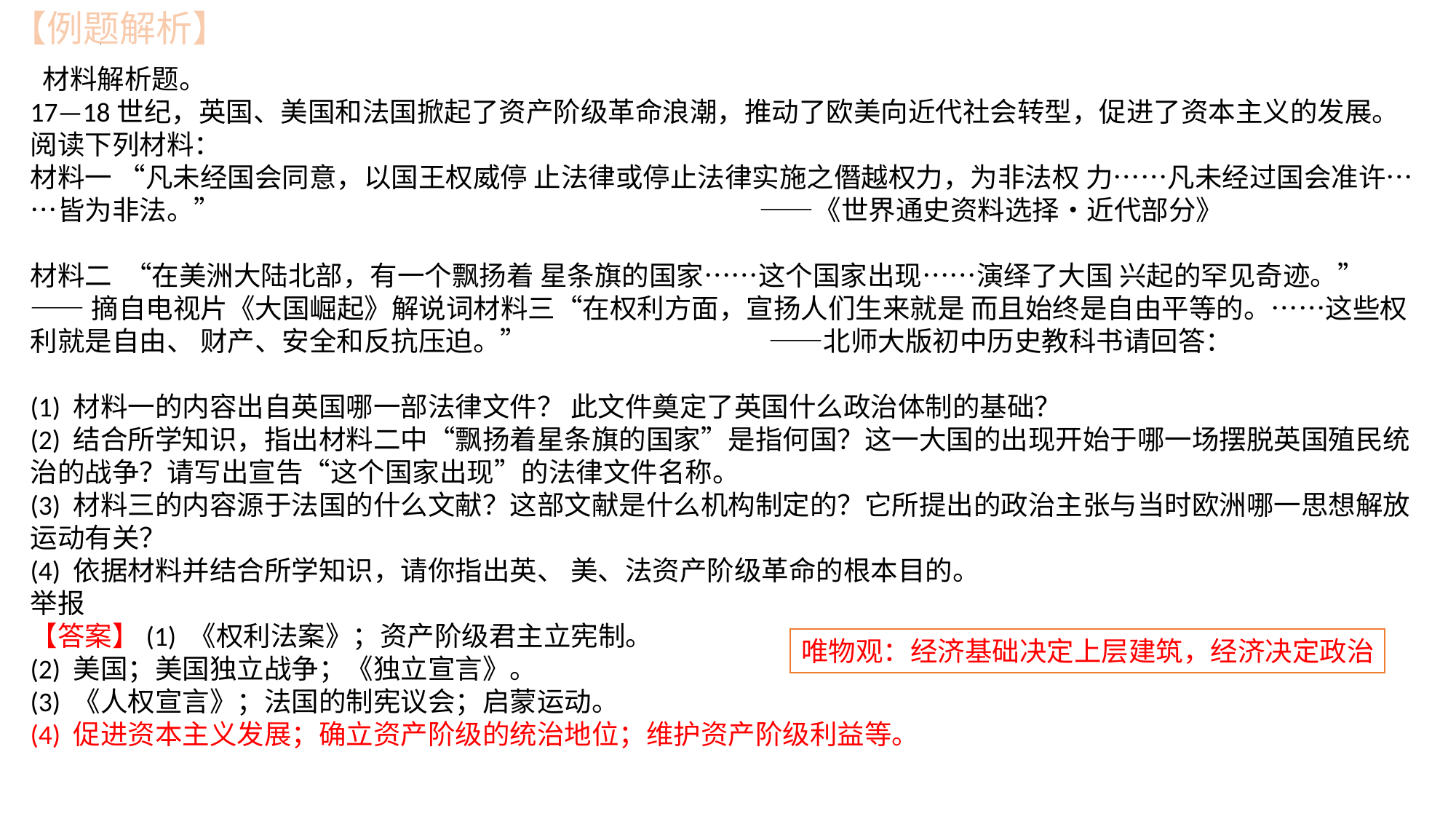

【例题解析】
 材料解析题。
17—18世纪，英国、美国和法国掀起了资产阶级革命浪潮，推动了欧美向近代社会转型，促进了资本主义的发展。阅读下列材料：
材料一 “凡未经国会同意，以国王权威停 止法律或停止法律实施之僭越权力，为非法权 力……凡未经过国会准许……皆为非法。”                                                                                       ——《世界通史资料选择•近代部分》

材料二  “在美洲大陆北部，有一个飘扬着 星条旗的国家……这个国家出现……演绎了大国 兴起的罕见奇迹。”
——摘自电视片《大国崛起》解说词材料三“在权利方面，宣扬人们生来就是 而且始终是自由平等的。……这些权利就是自由、 财产、安全和反抗压迫。”                                       ——北师大版初中历史教科书请回答：

(1) 材料一的内容出自英国哪一部法律文件？ 此文件奠定了英国什么政治体制的基础？
(2) 结合所学知识，指出材料二中“飘扬着星条旗的国家”是指何国？这一大国的出现开始于哪一场摆脱英国殖民统治的战争？请写出宣告“这个国家出现”的法律文件名称。
(3) 材料三的内容源于法国的什么文献？这部文献是什么机构制定的？它所提出的政治主张与当时欧洲哪一思想解放运动有关？
(4) 依据材料并结合所学知识，请你指出英、 美、法资产阶级革命的根本目的。
举报
【答案】(1) 《权利法案》；资产阶级君主立宪制。
(2) 美国；美国独立战争；《独立宣言》。
(3) 《人权宣言》；法国的制宪议会；启蒙运动。
(4) 促进资本主义发展；确立资产阶级的统治地位；维护资产阶级利益等。
唯物观：经济基础决定上层建筑，经济决定政治